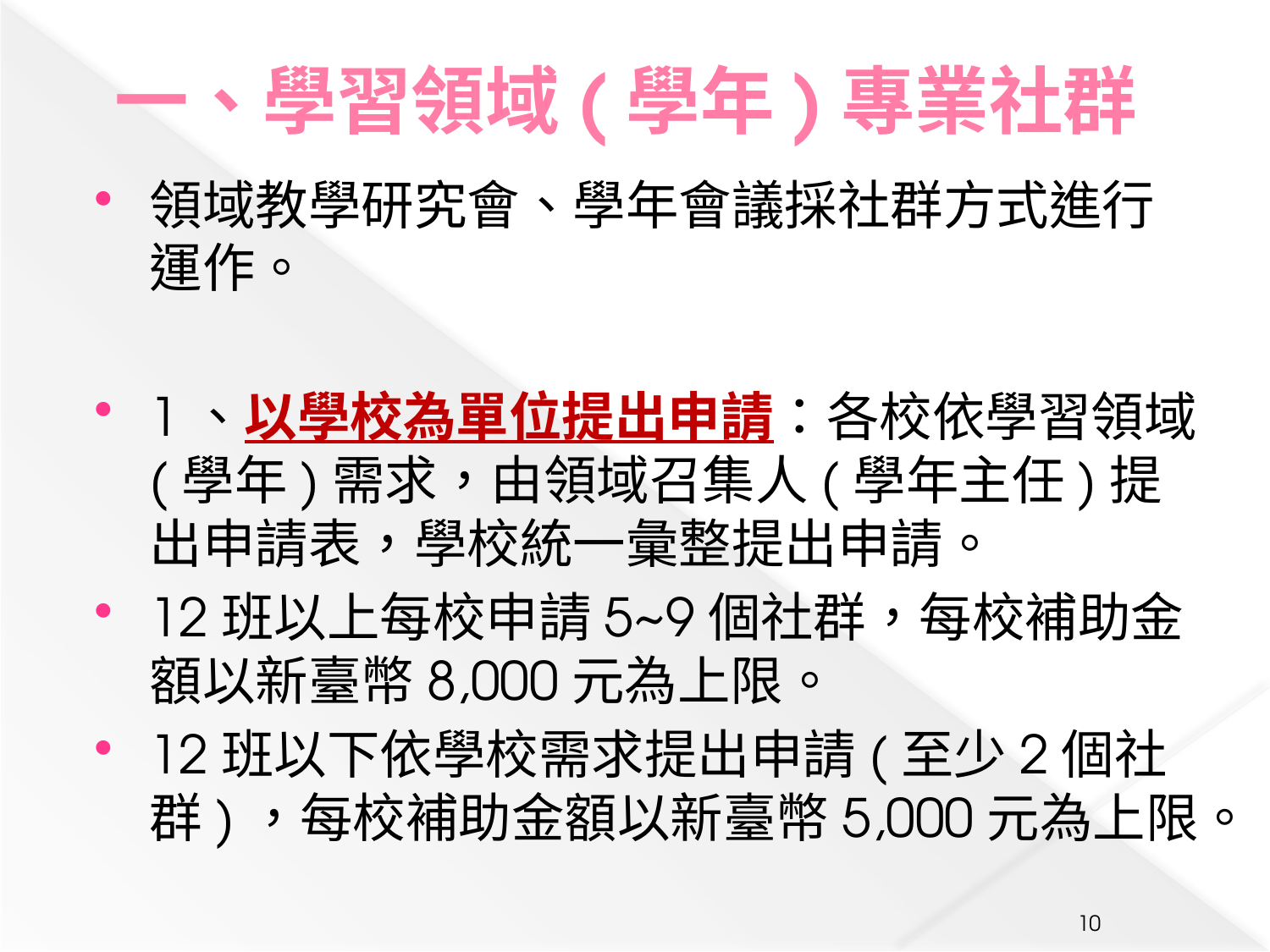

# 一、學習領域(學年)專業社群
領域教學研究會、學年會議採社群方式進行運作。

1、以學校為單位提出申請：各校依學習領域(學年)需求，由領域召集人(學年主任)提出申請表，學校統一彙整提出申請。
12班以上每校申請5~9個社群，每校補助金額以新臺幣8,000元為上限。
12班以下依學校需求提出申請(至少2個社 群)，每校補助金額以新臺幣5,000元為上限。
10